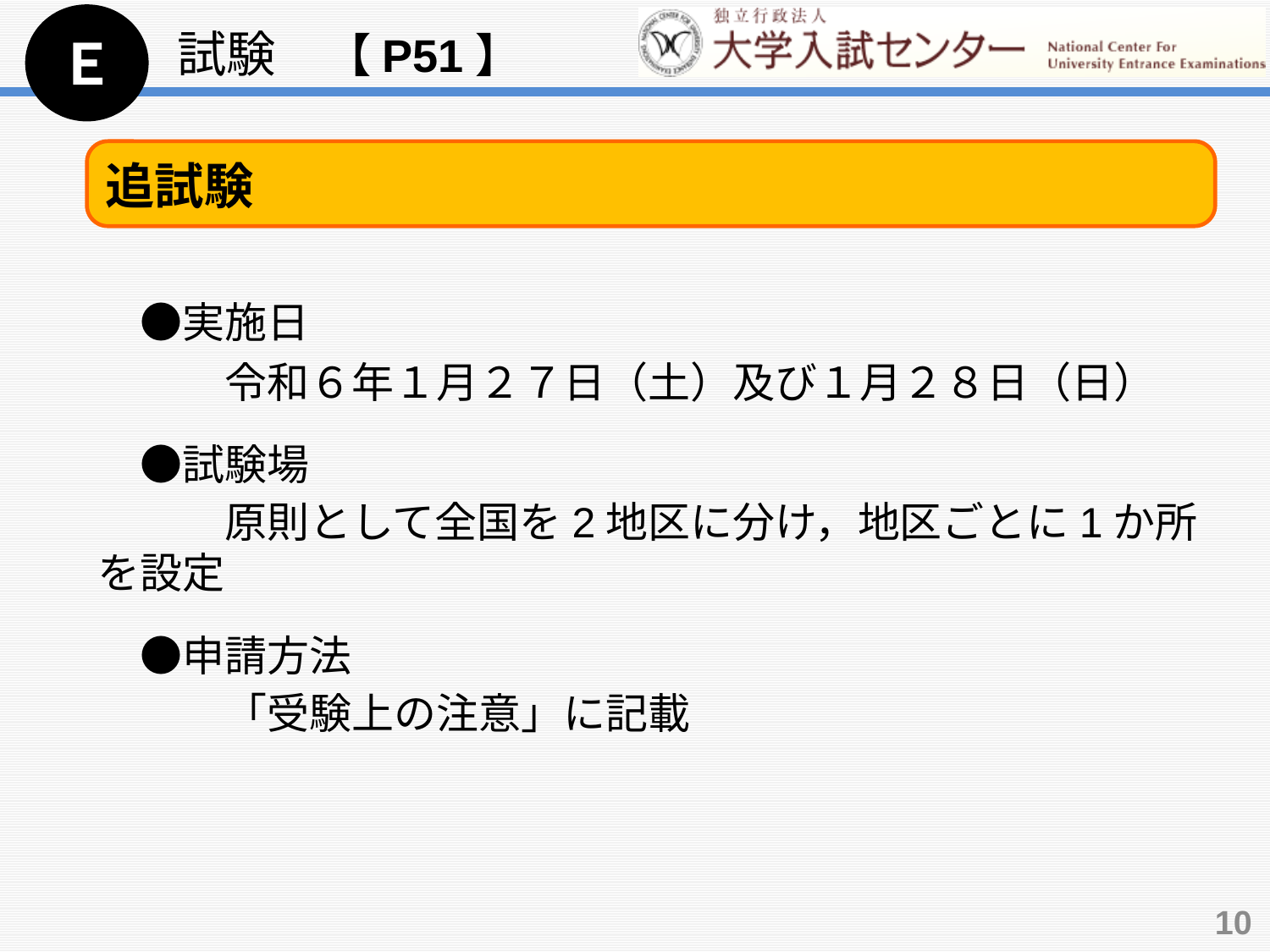

Ｅ
試験　【P51】
追試験
　●実施日
　　　令和６年１月２７日（土）及び１月２８日（日）
　●試験場
　　　原則として全国を2地区に分け，地区ごとに1か所を設定
　●申請方法
　　　「受験上の注意」に記載

10